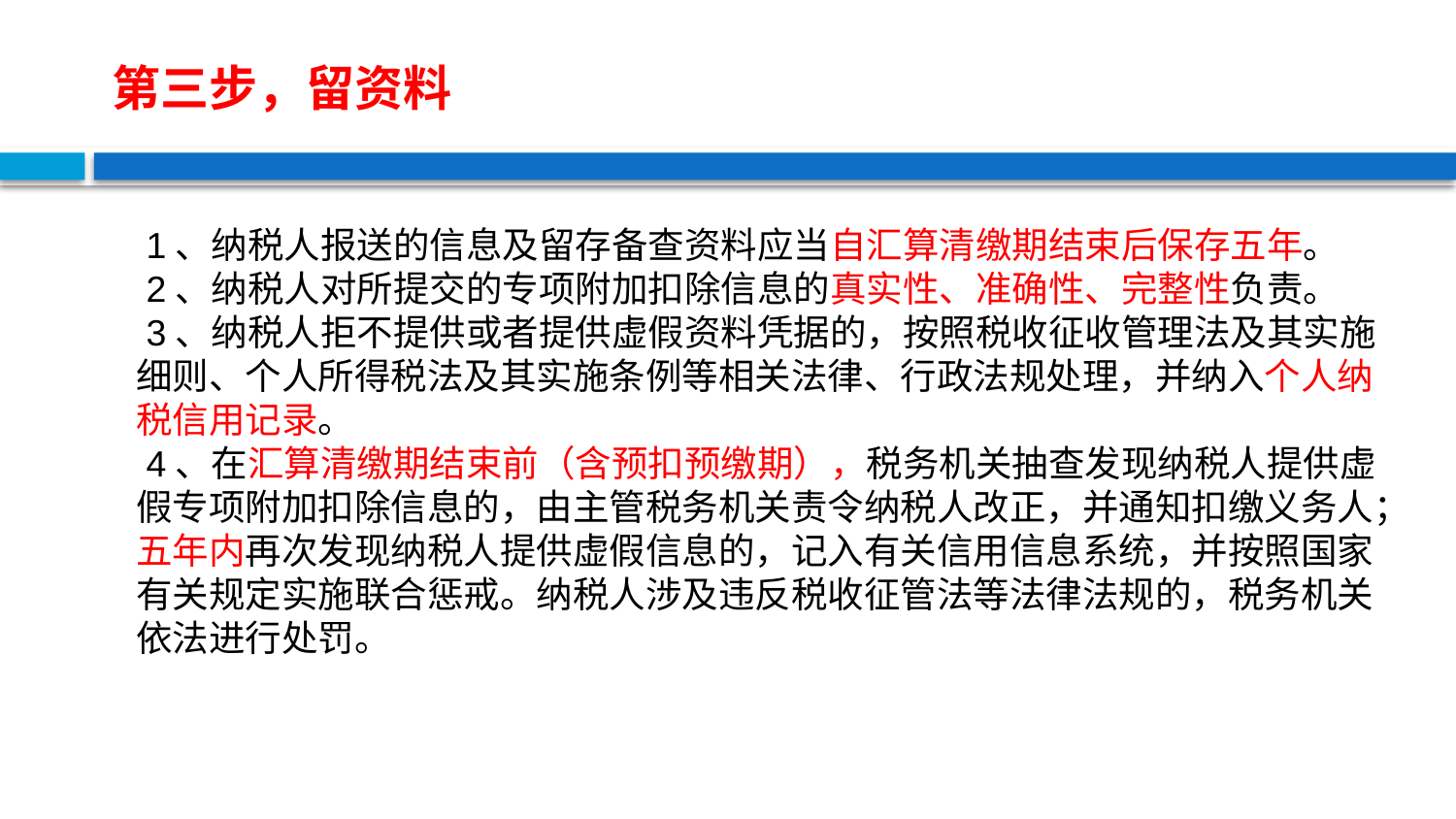

# 第三步，留资料

 1、纳税人报送的信息及留存备查资料应当自汇算清缴期结束后保存五年。
 2、纳税人对所提交的专项附加扣除信息的真实性、准确性、完整性负责。
 3、纳税人拒不提供或者提供虚假资料凭据的，按照税收征收管理法及其实施细则、个人所得税法及其实施条例等相关法律、行政法规处理，并纳入个人纳税信用记录。
 4、在汇算清缴期结束前（含预扣预缴期），税务机关抽查发现纳税人提供虚假专项附加扣除信息的，由主管税务机关责令纳税人改正，并通知扣缴义务人；五年内再次发现纳税人提供虚假信息的，记入有关信用信息系统，并按照国家有关规定实施联合惩戒。纳税人涉及违反税收征管法等法律法规的，税务机关依法进行处罚。